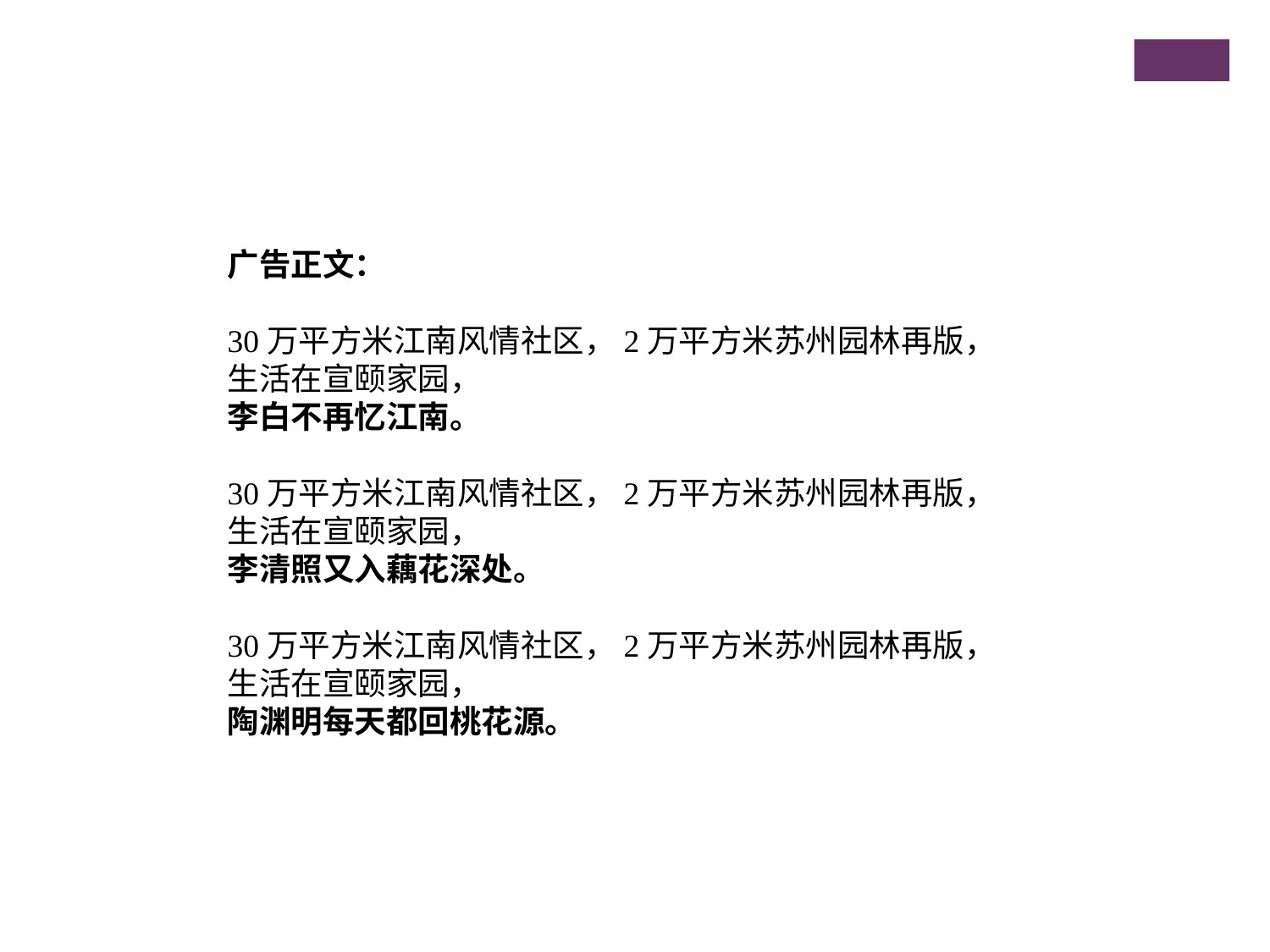

广告正文：

30万平方米江南风情社区，2万平方米苏州园林再版，生活在宣颐家园，
李白不再忆江南。
30万平方米江南风情社区，2万平方米苏州园林再版，生活在宣颐家园，
李清照又入藕花深处。
30万平方米江南风情社区，2万平方米苏州园林再版，生活在宣颐家园，
陶渊明每天都回桃花源。